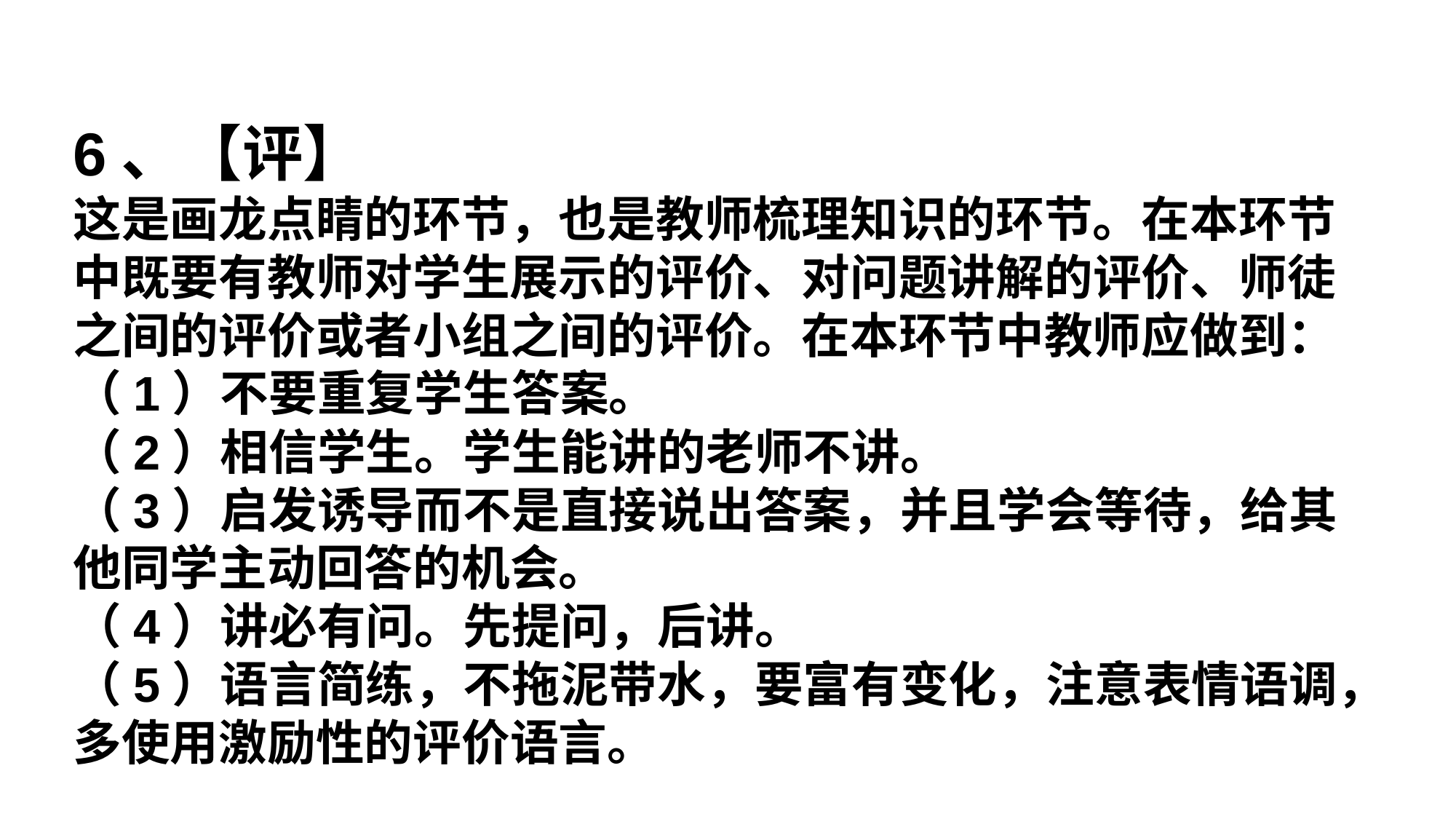

6、【评】
这是画龙点睛的环节，也是教师梳理知识的环节。在本环节中既要有教师对学生展示的评价、对问题讲解的评价、师徒之间的评价或者小组之间的评价。在本环节中教师应做到：
（1）不要重复学生答案。
（2）相信学生。学生能讲的老师不讲。
（3）启发诱导而不是直接说出答案，并且学会等待，给其他同学主动回答的机会。
（4）讲必有问。先提问，后讲。
（5）语言简练，不拖泥带水，要富有变化，注意表情语调，多使用激励性的评价语言。